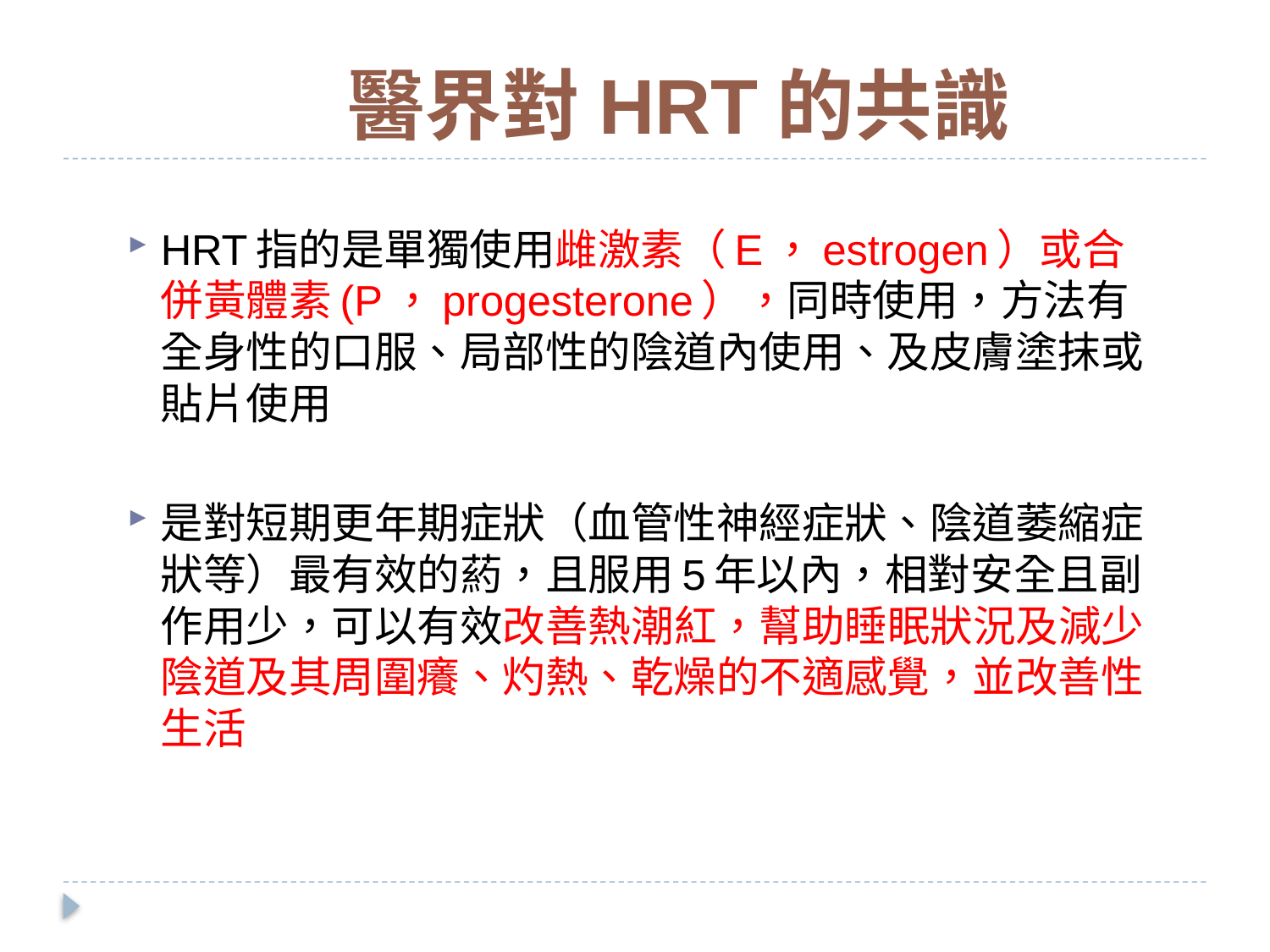

# 醫界對HRT的共識
HRT指的是單獨使用雌激素（E，estrogen）或合併黃體素(P，progesterone），同時使用，方法有全身性的口服、局部性的陰道內使用、及皮膚塗抹或貼片使用

是對短期更年期症狀（血管性神經症狀、陰道萎縮症狀等）最有效的葯，且服用5年以內，相對安全且副作用少，可以有效改善熱潮紅，幫助睡眠狀況及減少陰道及其周圍癢、灼熱、乾燥的不適感覺，並改善性生活